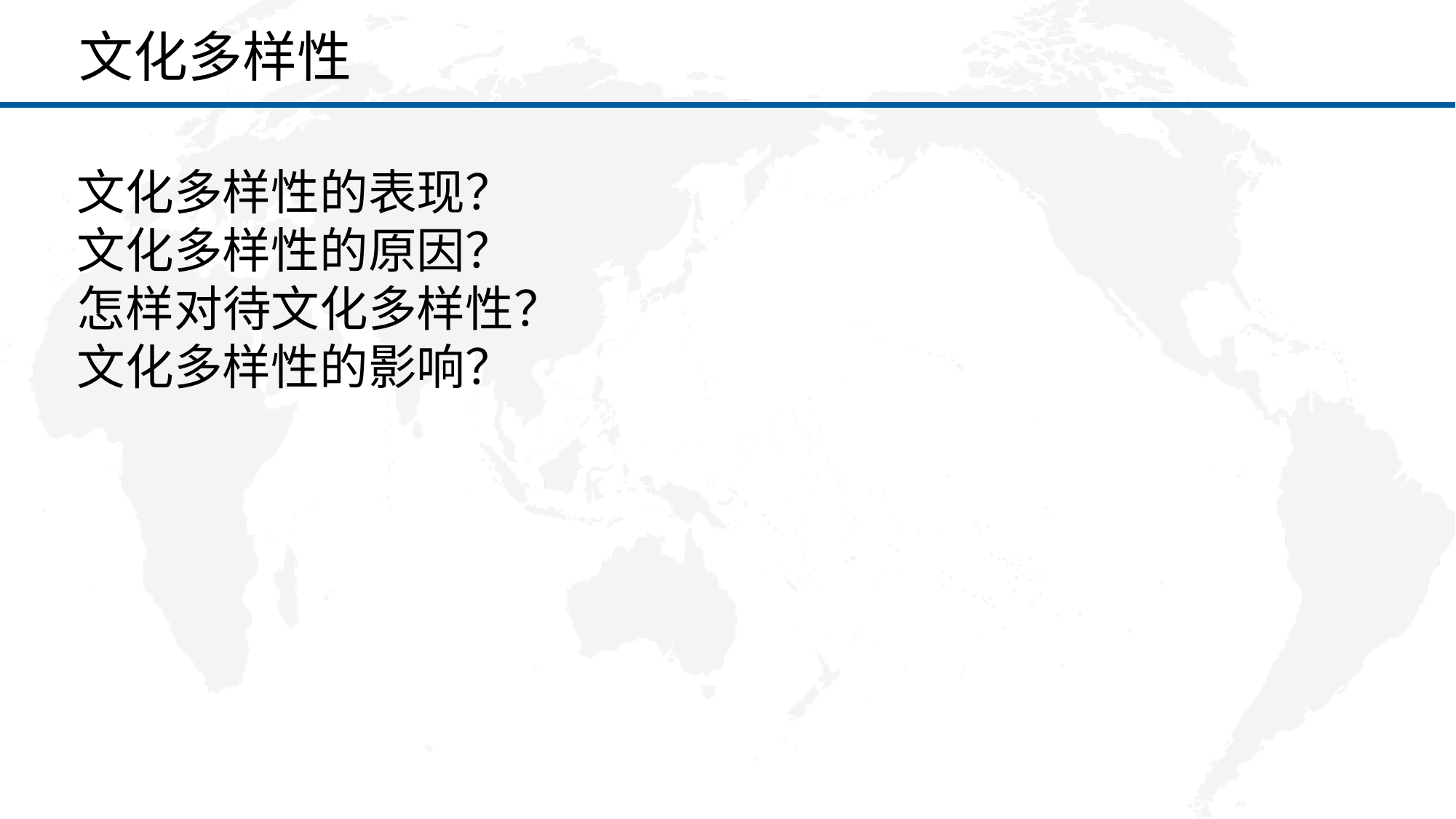

文化多样性
文化多样性的表现？
文化多样性的原因？
怎样对待文化多样性？
文化多样性的影响？